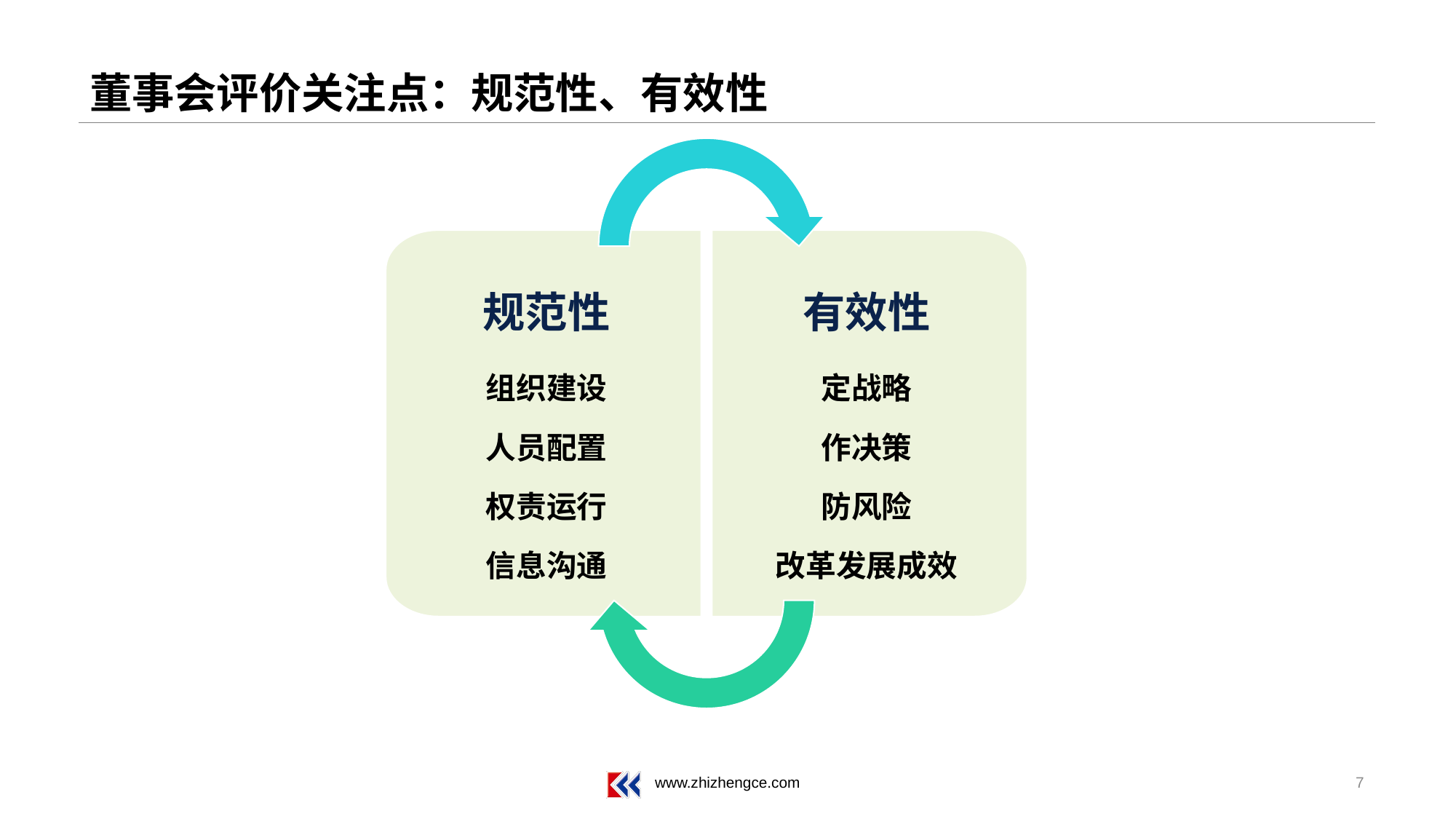

# 董事会评价关注点：规范性、有效性

规范性
组织建设
人员配置
权责运行
信息沟通
有效性
定战略
作决策
防风险
改革发展成效

7